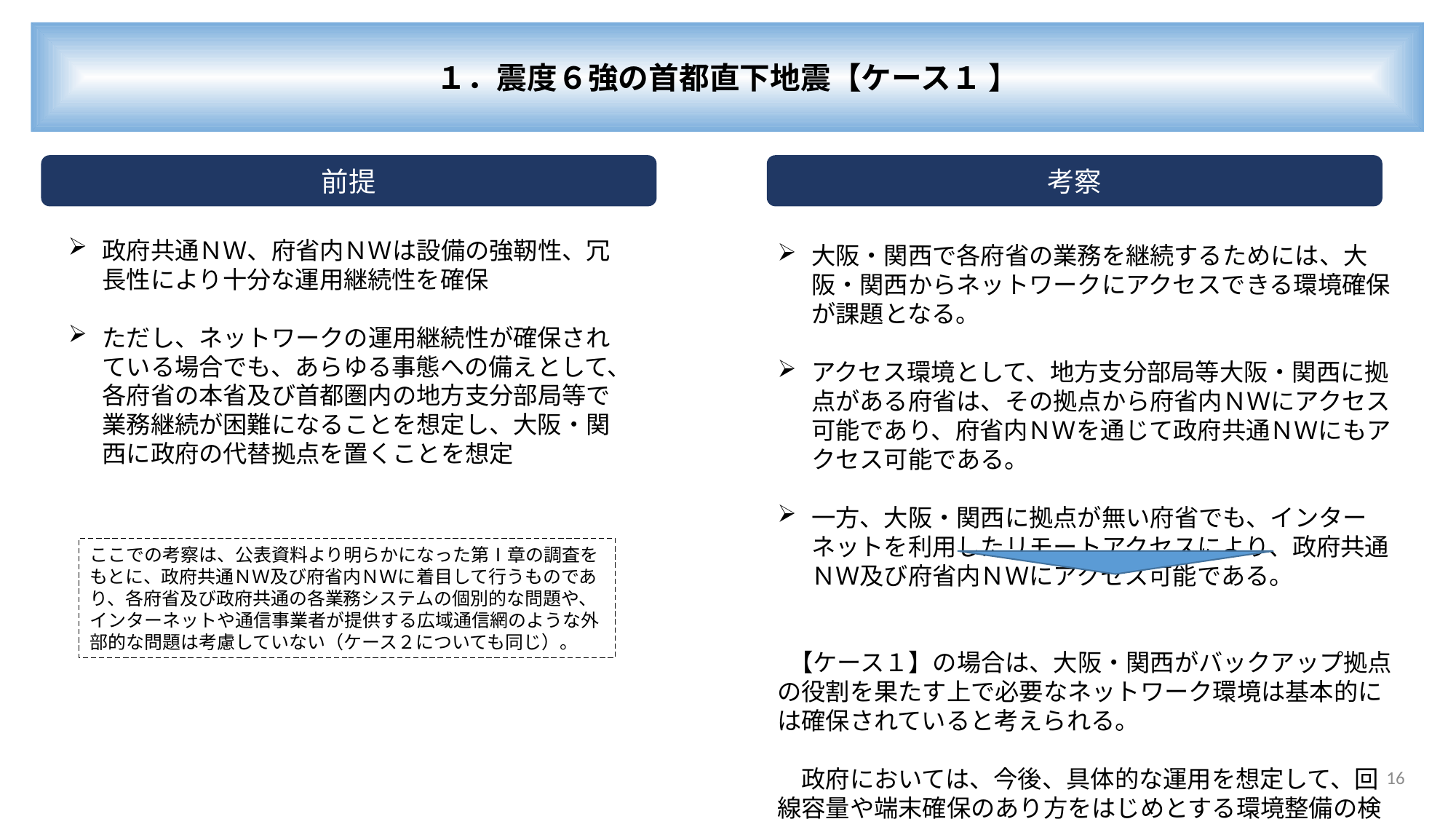

１．震度６強の首都直下地震【ケース１ 】
前提
考察

大阪・関西で各府省の業務を継続するためには、大阪・関西からネットワークにアクセスできる環境確保が課題となる。

アクセス環境として、地方支分部局等大阪・関西に拠点がある府省は、その拠点から府省内ＮＷにアクセス可能であり、府省内ＮＷを通じて政府共通ＮＷにもアクセス可能である。

一方、大阪・関西に拠点が無い府省でも、インターネットを利用したリモートアクセスにより、政府共通ＮＷ及び府省内ＮＷにアクセス可能である。

 【ケース１】の場合は、大阪・関西がバックアップ拠点の役割を果たす上で必要なネットワーク環境は基本的には確保されていると考えられる。

　政府においては、今後、具体的な運用を想定して、回線容量や端末確保のあり方をはじめとする環境整備の検討を進める必要があると考えられる。

政府共通ＮＷ、府省内ＮＷは設備の強靭性、冗長性により十分な運用継続性を確保

ただし、ネットワークの運用継続性が確保されている場合でも、あらゆる事態への備えとして、各府省の本省及び首都圏内の地方支分部局等で業務継続が困難になることを想定し、大阪・関西に政府の代替拠点を置くことを想定

ここでの考察は、公表資料より明らかになった第Ⅰ章の調査をもとに、政府共通ＮＷ及び府省内ＮＷに着目して行うものであり、各府省及び政府共通の各業務システムの個別的な問題や、インターネットや通信事業者が提供する広域通信網のような外部的な問題は考慮していない（ケース２についても同じ）。

16